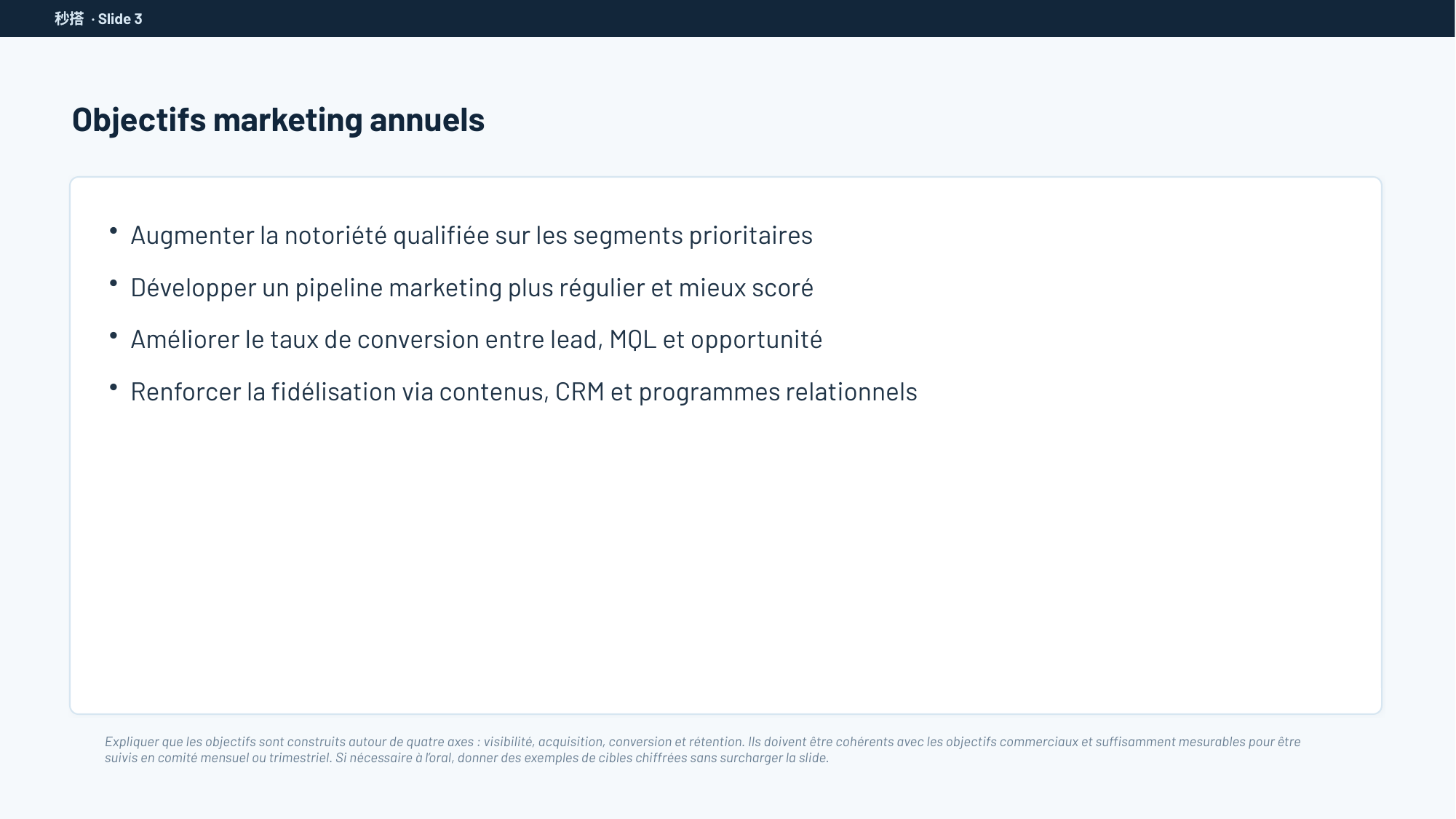

秒搭 · Slide 3
Objectifs marketing annuels

Augmenter la notoriété qualifiée sur les segments prioritaires
Développer un pipeline marketing plus régulier et mieux scoré
Améliorer le taux de conversion entre lead, MQL et opportunité
Renforcer la fidélisation via contenus, CRM et programmes relationnels
Expliquer que les objectifs sont construits autour de quatre axes : visibilité, acquisition, conversion et rétention. Ils doivent être cohérents avec les objectifs commerciaux et suffisamment mesurables pour être suivis en comité mensuel ou trimestriel. Si nécessaire à l’oral, donner des exemples de cibles chiffrées sans surcharger la slide.